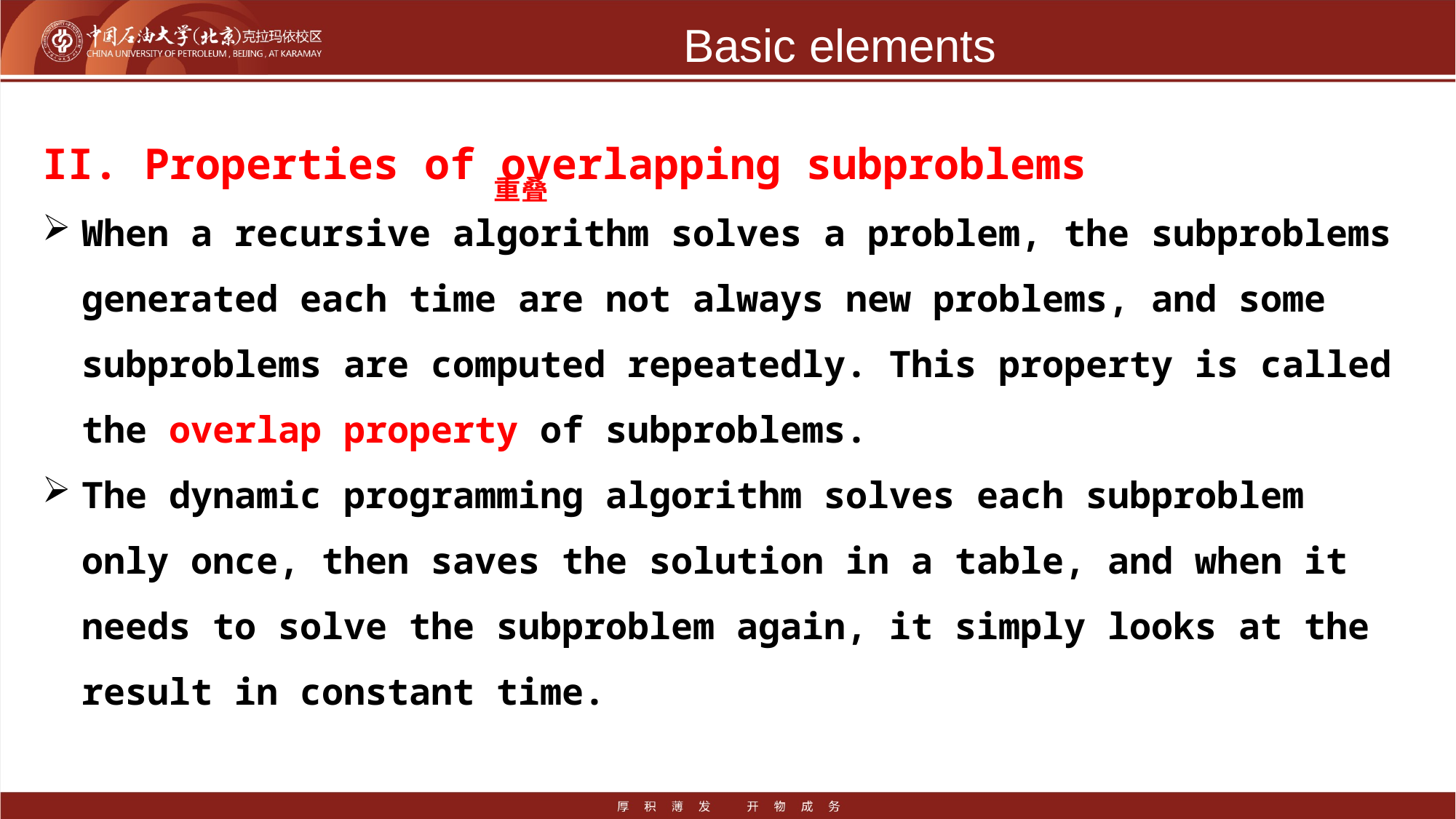

# Basic elements
II. Properties of overlapping subproblems
When a recursive algorithm solves a problem, the subproblems generated each time are not always new problems, and some subproblems are computed repeatedly. This property is called the overlap property of subproblems.
The dynamic programming algorithm solves each subproblem only once, then saves the solution in a table, and when it needs to solve the subproblem again, it simply looks at the result in constant time.
重叠